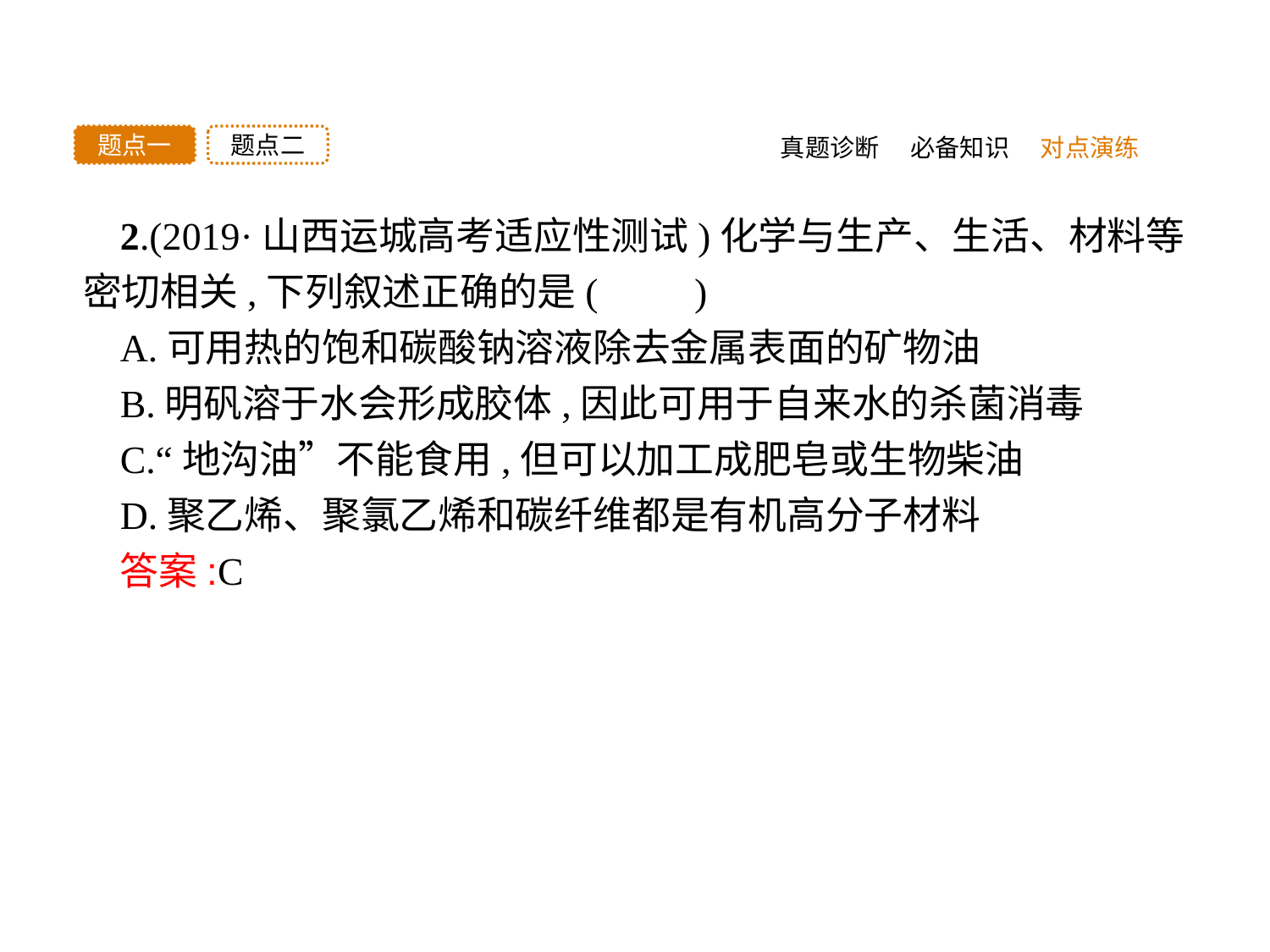

题点二
题点一
真题诊断
必备知识
对点演练
2.(2019·山西运城高考适应性测试)化学与生产、生活、材料等密切相关,下列叙述正确的是(　　)
A.可用热的饱和碳酸钠溶液除去金属表面的矿物油
B.明矾溶于水会形成胶体,因此可用于自来水的杀菌消毒
C.“地沟油”不能食用,但可以加工成肥皂或生物柴油
D.聚乙烯、聚氯乙烯和碳纤维都是有机高分子材料
答案:C